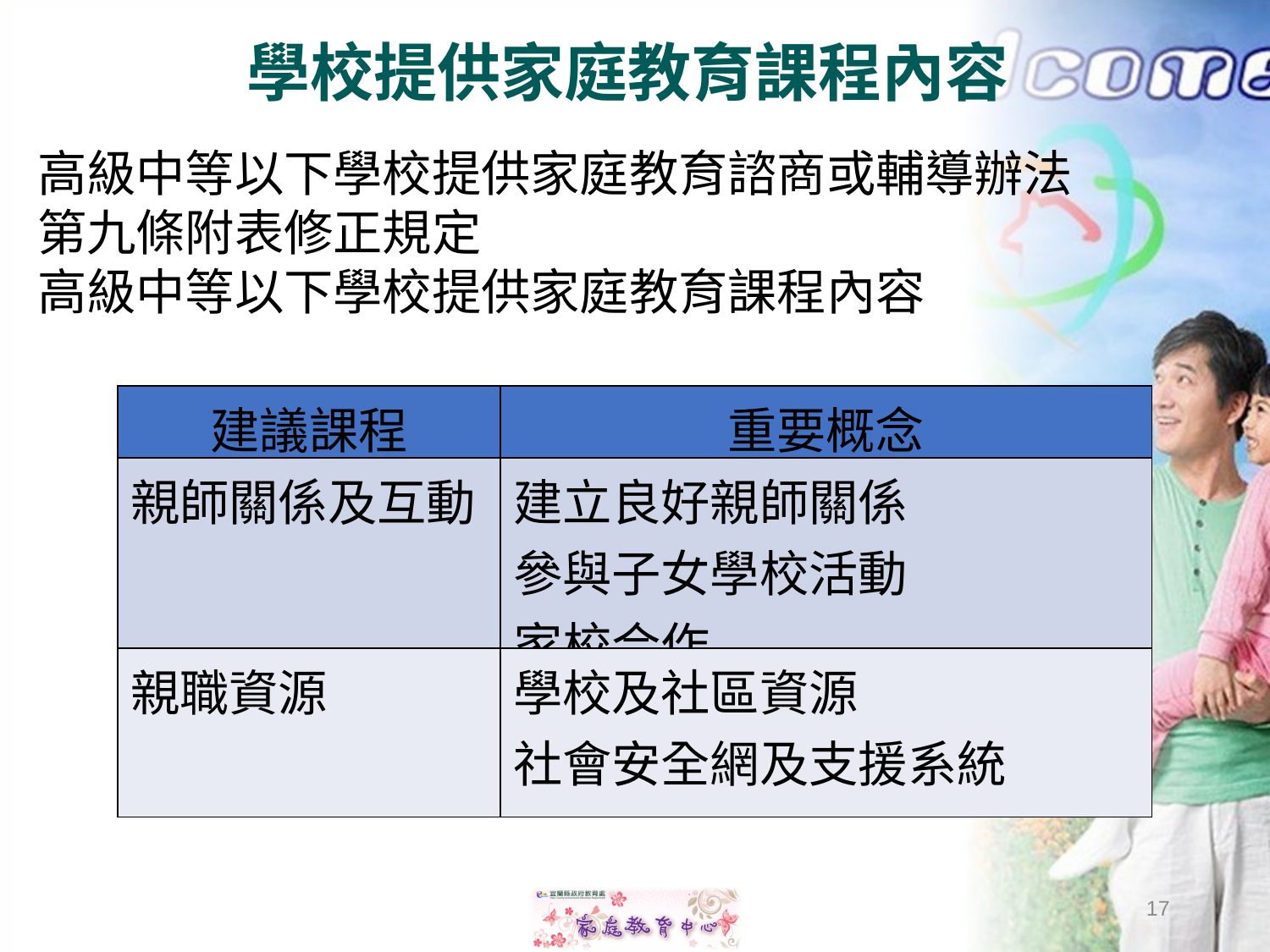

學校提供家庭教育課程內容
高級中等以下學校提供家庭教育諮商或輔導辦法
第九條附表修正規定
高級中等以下學校提供家庭教育課程內容
| 建議課程 | 重要概念 |
| --- | --- |
| 親師關係及互動 | 建立良好親師關係 參與子女學校活動 家校合作 |
| 親職資源 | 學校及社區資源 社會安全網及支援系統 |
17